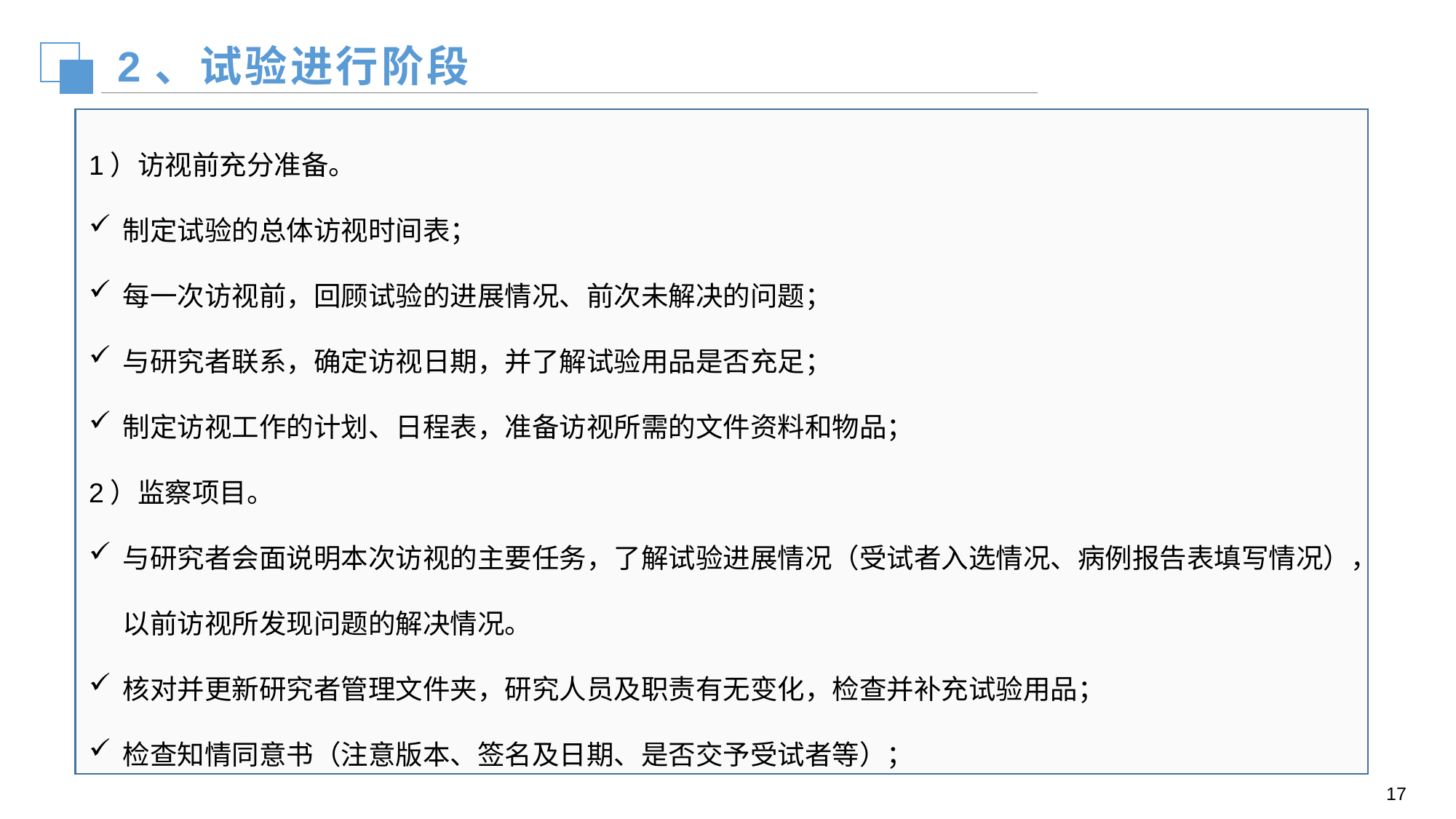

# 2、试验进行阶段

1）访视前充分准备。
制定试验的总体访视时间表；
每一次访视前，回顾试验的进展情况、前次未解决的问题；
与研究者联系，确定访视日期，并了解试验用品是否充足；
制定访视工作的计划、日程表，准备访视所需的文件资料和物品；
2）监察项目。
与研究者会面说明本次访视的主要任务，了解试验进展情况（受试者入选情况、病例报告表填写情况），以前访视所发现问题的解决情况。
核对并更新研究者管理文件夹，研究人员及职责有无变化，检查并补充试验用品；
检查知情同意书（注意版本、签名及日期、是否交予受试者等）；
17